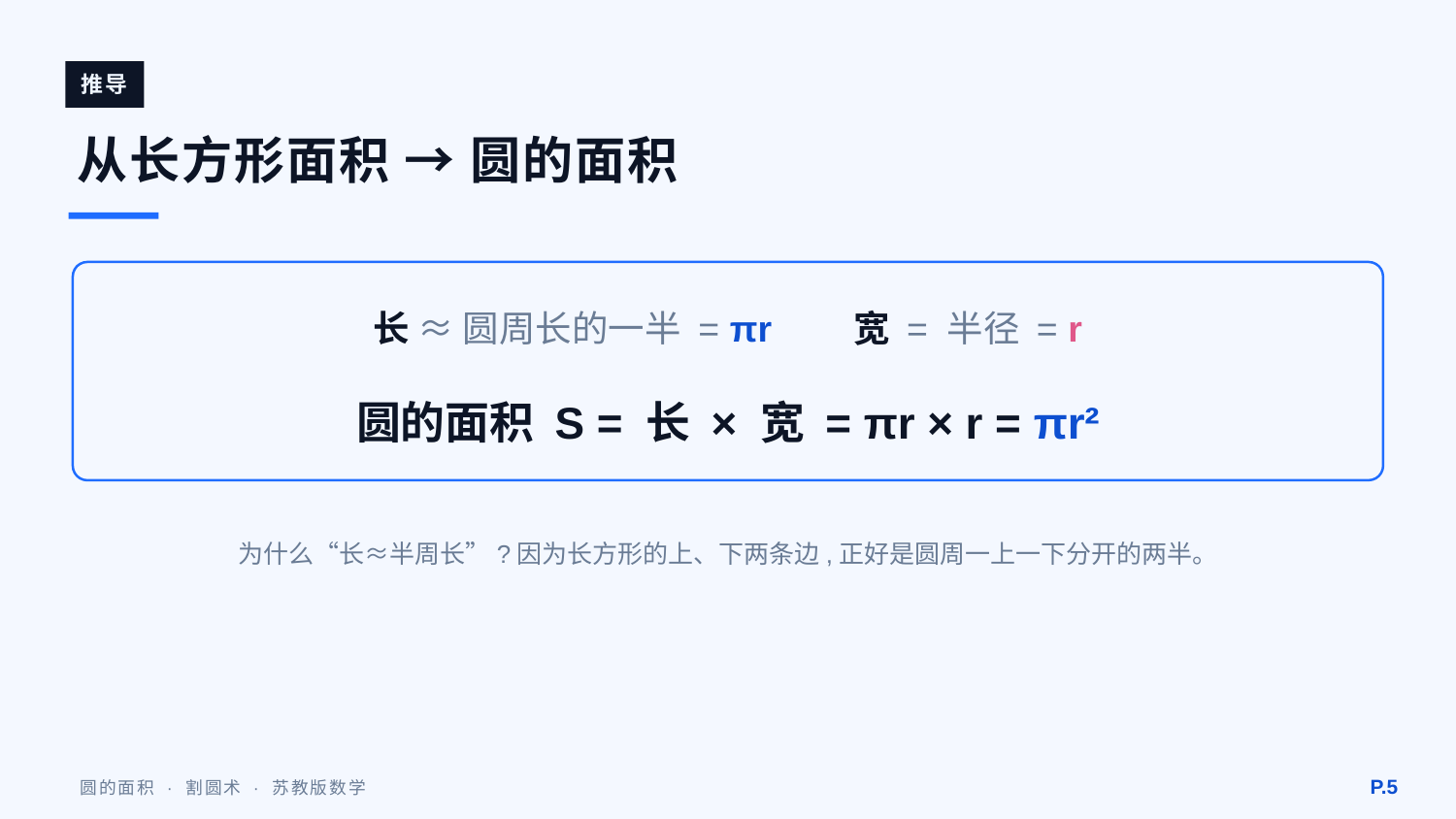

推导

从长方形面积 → 圆的面积

长 ≈ 圆周长的一半 = πr　　宽 = 半径 = r
圆的面积 S = 长 × 宽 = πr × r = πr²
为什么“长≈半周长”?因为长方形的上、下两条边,正好是圆周一上一下分开的两半。
P.5
圆的面积 · 割圆术 · 苏教版数学